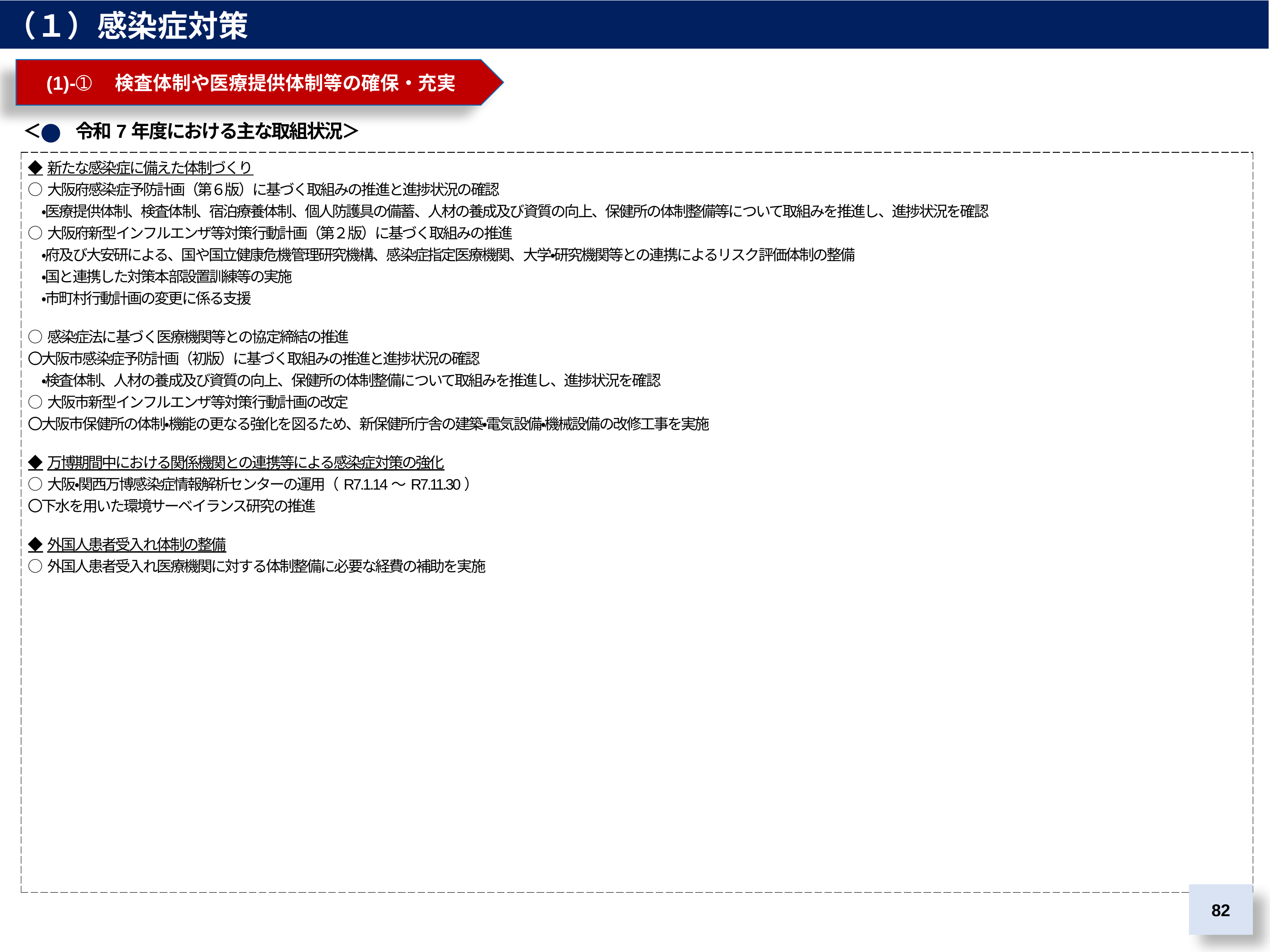

（１）感染症対策
　(1)-➀　検査体制や医療提供体制等の確保・充実
＜　　令和7年度における主な取組状況＞

| ◆新たな感染症に備えた体制づくり ○大阪府感染症予防計画（第６版）に基づく取組みの推進と進捗状況の確認 　・医療提供体制、検査体制、宿泊療養体制、個人防護具の備蓄、人材の養成及び資質の向上、保健所の体制整備等について取組みを推進し、進捗状況を確認 ○大阪府新型インフルエンザ等対策行動計画（第２版）に基づく取組みの推進 　・府及び大安研による、国や国立健康危機管理研究機構、感染症指定医療機関、大学・研究機関等との連携によるリスク評価体制の整備 　・国と連携した対策本部設置訓練等の実施 　・市町村行動計画の変更に係る支援 ○感染症法に基づく医療機関等との協定締結の推進 〇大阪市感染症予防計画（初版）に基づく取組みの推進と進捗状況の確認 　・検査体制、人材の養成及び資質の向上、保健所の体制整備について取組みを推進し、進捗状況を確認 ○大阪市新型インフルエンザ等対策行動計画の改定 〇大阪市保健所の体制・機能の更なる強化を図るため、新保健所庁舎の建築・電気設備・機械設備の改修工事を実施 ◆万博期間中における関係機関との連携等による感染症対策の強化 ○大阪・関西万博感染症情報解析センターの運用（R7.1.14～R7.11.30） 〇下水を用いた環境サーベイランス研究の推進 ◆外国人患者受入れ体制の整備 ○外国人患者受入れ医療機関に対する体制整備に必要な経費の補助を実施 |
| --- |
82